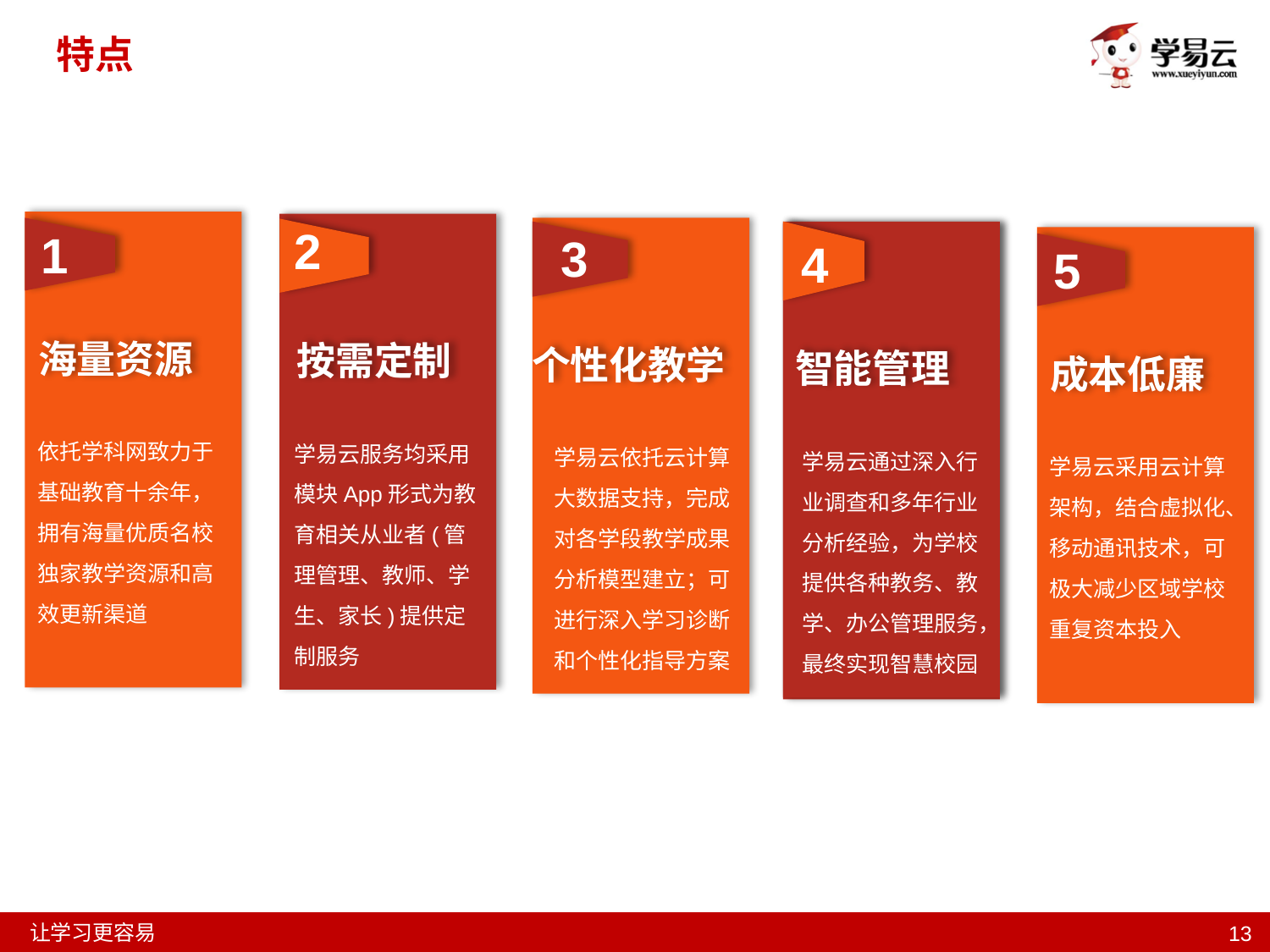

特点

1

2

3

4

5
海量资源
按需定制
个性化教学
智能管理
成本低廉
依托学科网致力于基础教育十余年，拥有海量优质名校独家教学资源和高效更新渠道
学易云服务均采用模块App形式为教育相关从业者(管理管理、教师、学生、家长)提供定制服务
学易云依托云计算大数据支持，完成对各学段教学成果分析模型建立；可进行深入学习诊断和个性化指导方案
学易云通过深入行业调查和多年行业分析经验，为学校提供各种教务、教学、办公管理服务，最终实现智慧校园
学易云采用云计算架构，结合虚拟化、移动通讯技术，可极大减少区域学校重复资本投入